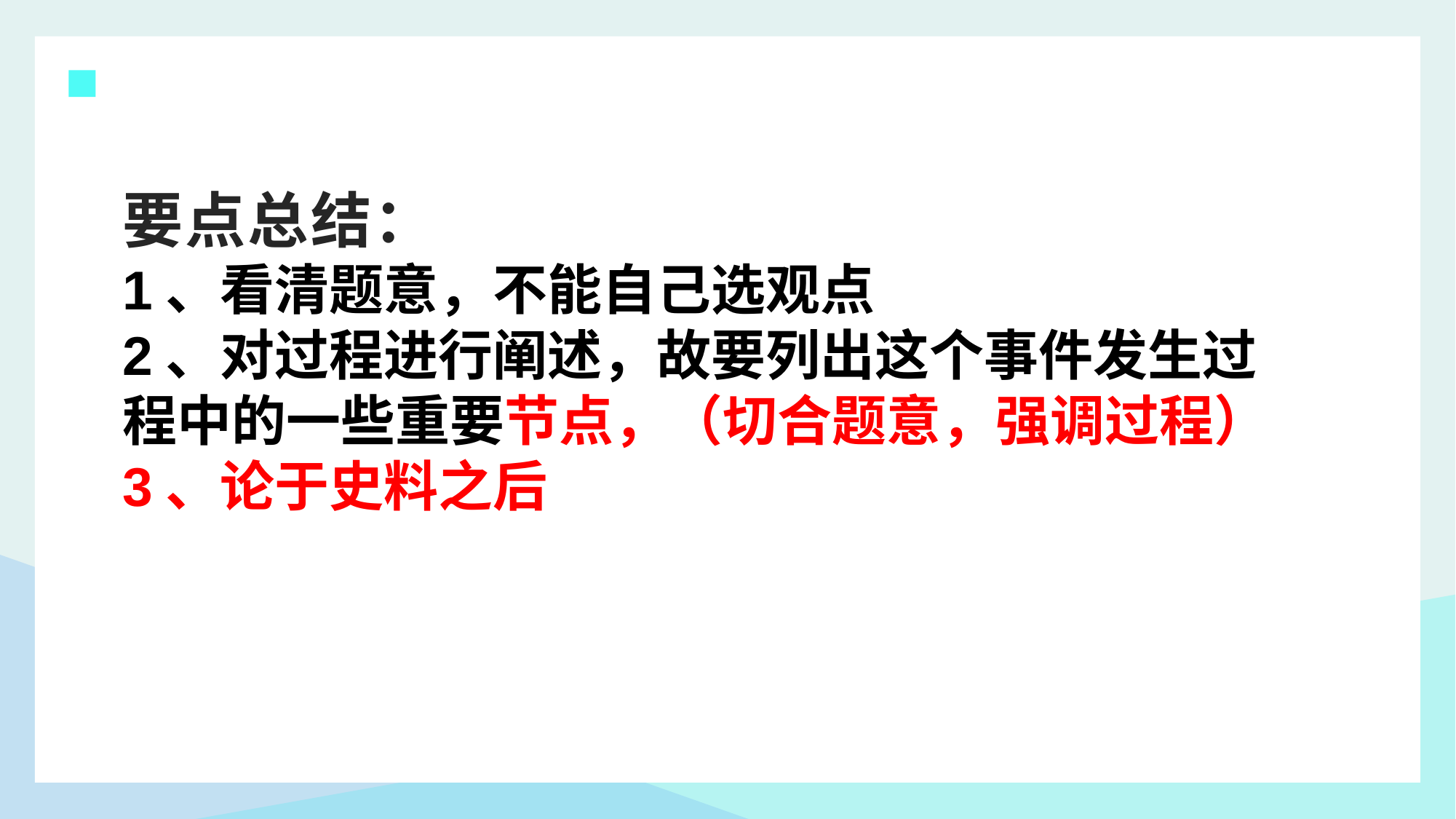

要点总结：
1、看清题意，不能自己选观点          2、对过程进行阐述，故要列出这个事件发生过程中的一些重要节点，（切合题意，强调过程）
3、论于史料之后